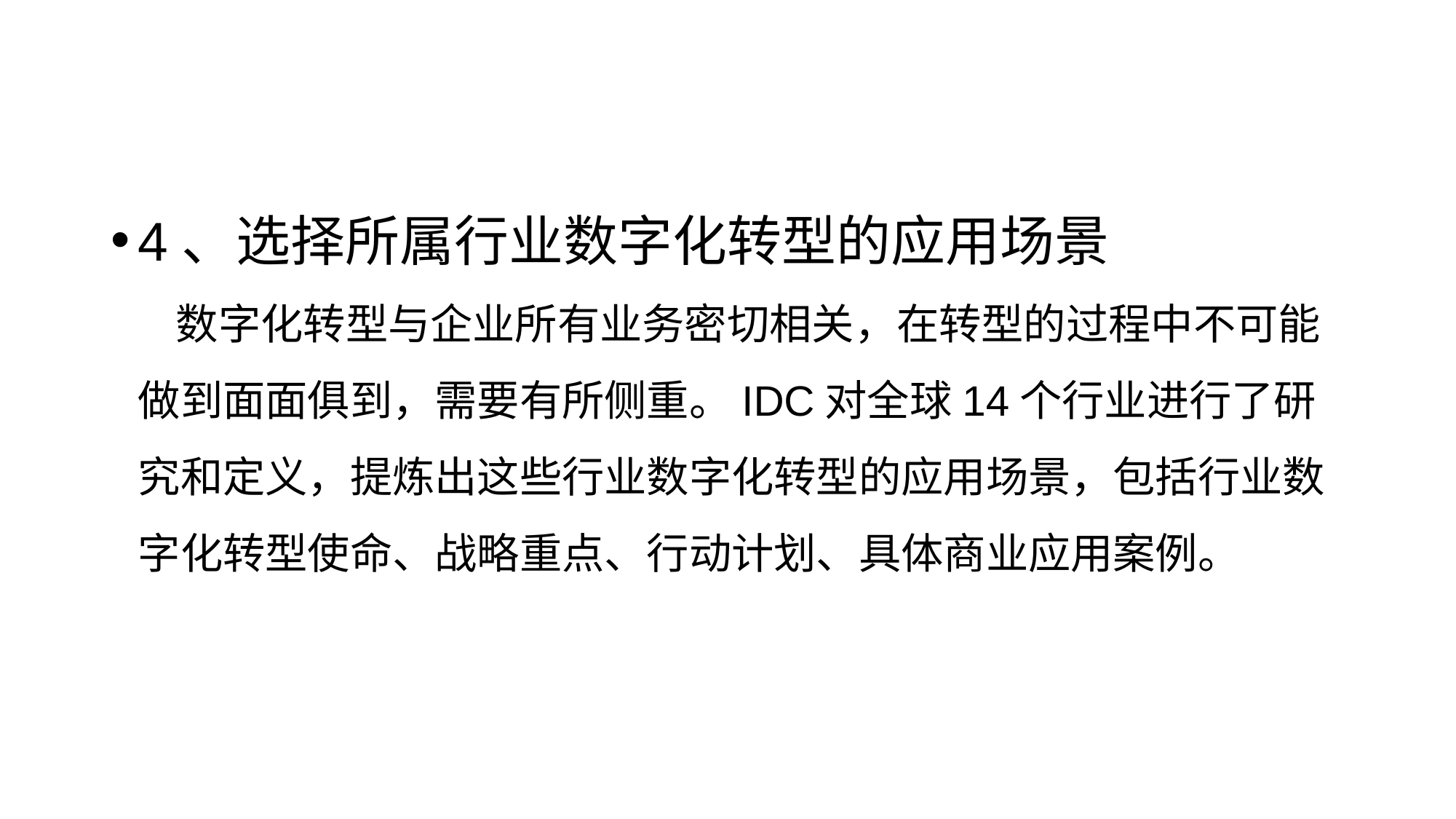

4、选择所属行业数字化转型的应用场景
    数字化转型与企业所有业务密切相关，在转型的过程中不可能做到面面俱到，需要有所侧重。IDC对全球14个行业进行了研究和定义，提炼出这些行业数字化转型的应用场景，包括行业数字化转型使命、战略重点、行动计划、具体商业应用案例。